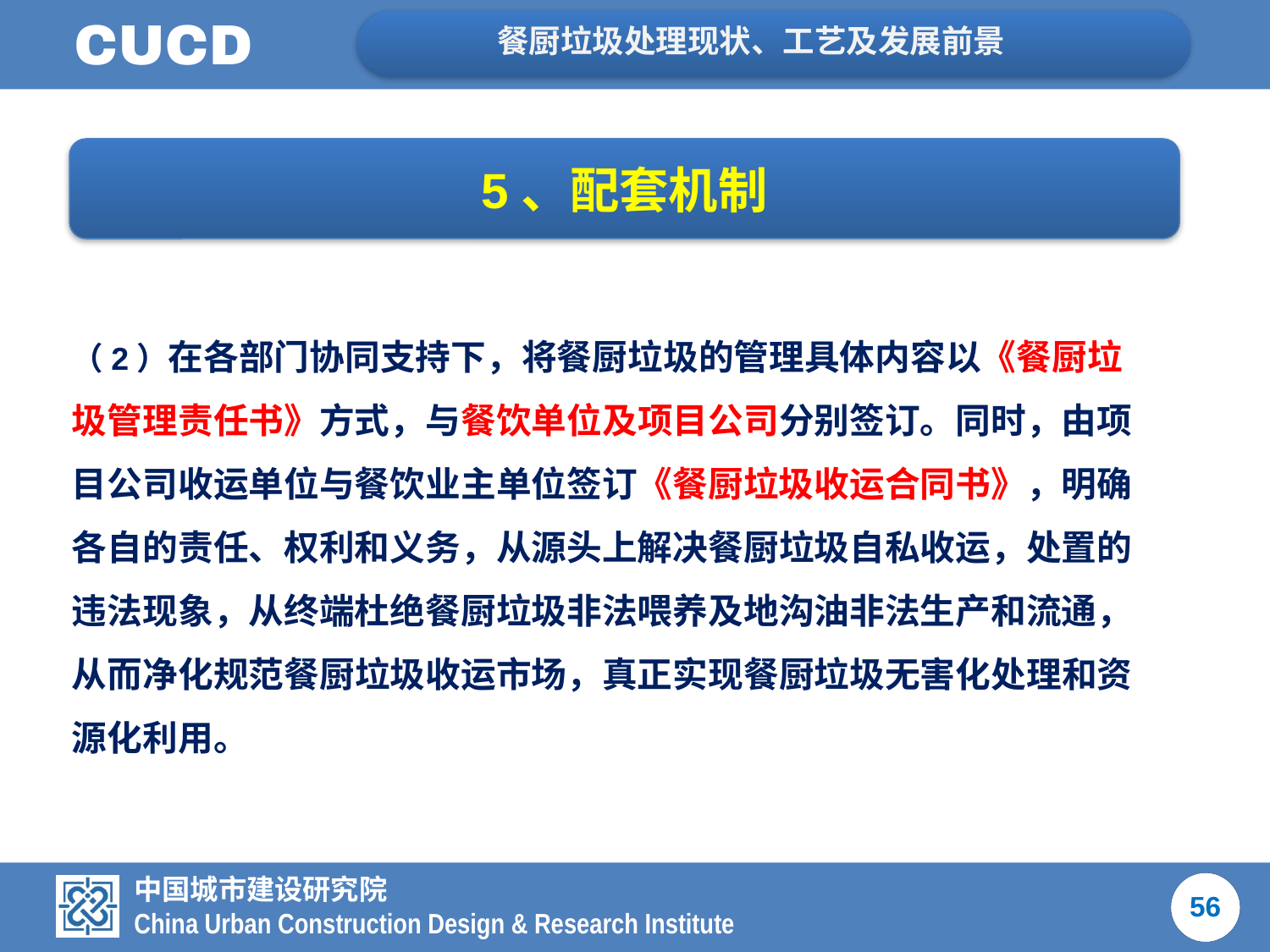

5、配套机制
（2）在各部门协同支持下，将餐厨垃圾的管理具体内容以《餐厨垃圾管理责任书》方式，与餐饮单位及项目公司分别签订。同时，由项目公司收运单位与餐饮业主单位签订《餐厨垃圾收运合同书》，明确各自的责任、权利和义务，从源头上解决餐厨垃圾自私收运，处置的违法现象，从终端杜绝餐厨垃圾非法喂养及地沟油非法生产和流通，从而净化规范餐厨垃圾收运市场，真正实现餐厨垃圾无害化处理和资源化利用。
56